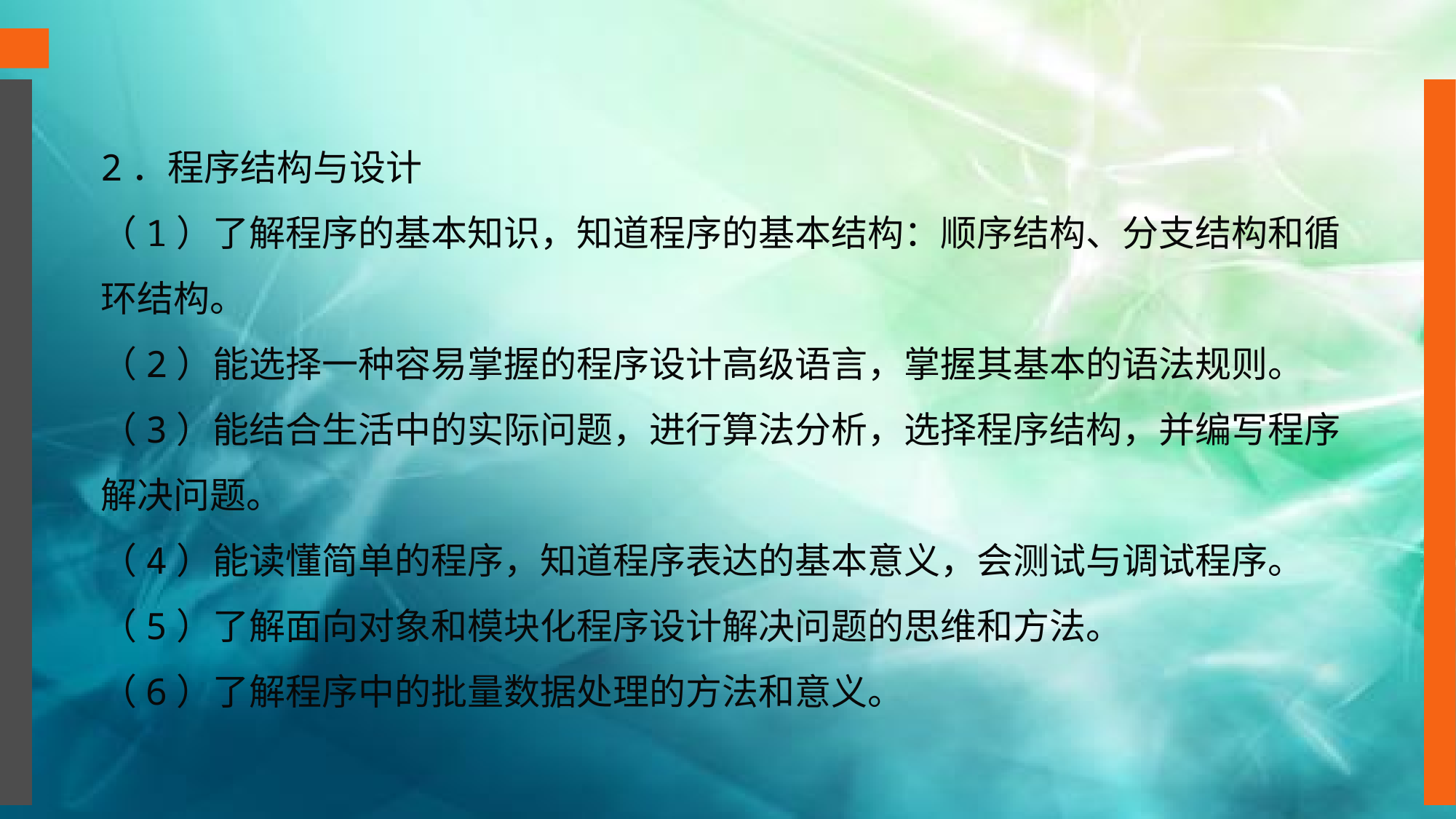

2．程序结构与设计
（1）了解程序的基本知识，知道程序的基本结构：顺序结构、分支结构和循环结构。
（2）能选择一种容易掌握的程序设计高级语言，掌握其基本的语法规则。
（3）能结合生活中的实际问题，进行算法分析，选择程序结构，并编写程序解决问题。
（4）能读懂简单的程序，知道程序表达的基本意义，会测试与调试程序。
（5）了解面向对象和模块化程序设计解决问题的思维和方法。
（6）了解程序中的批量数据处理的方法和意义。